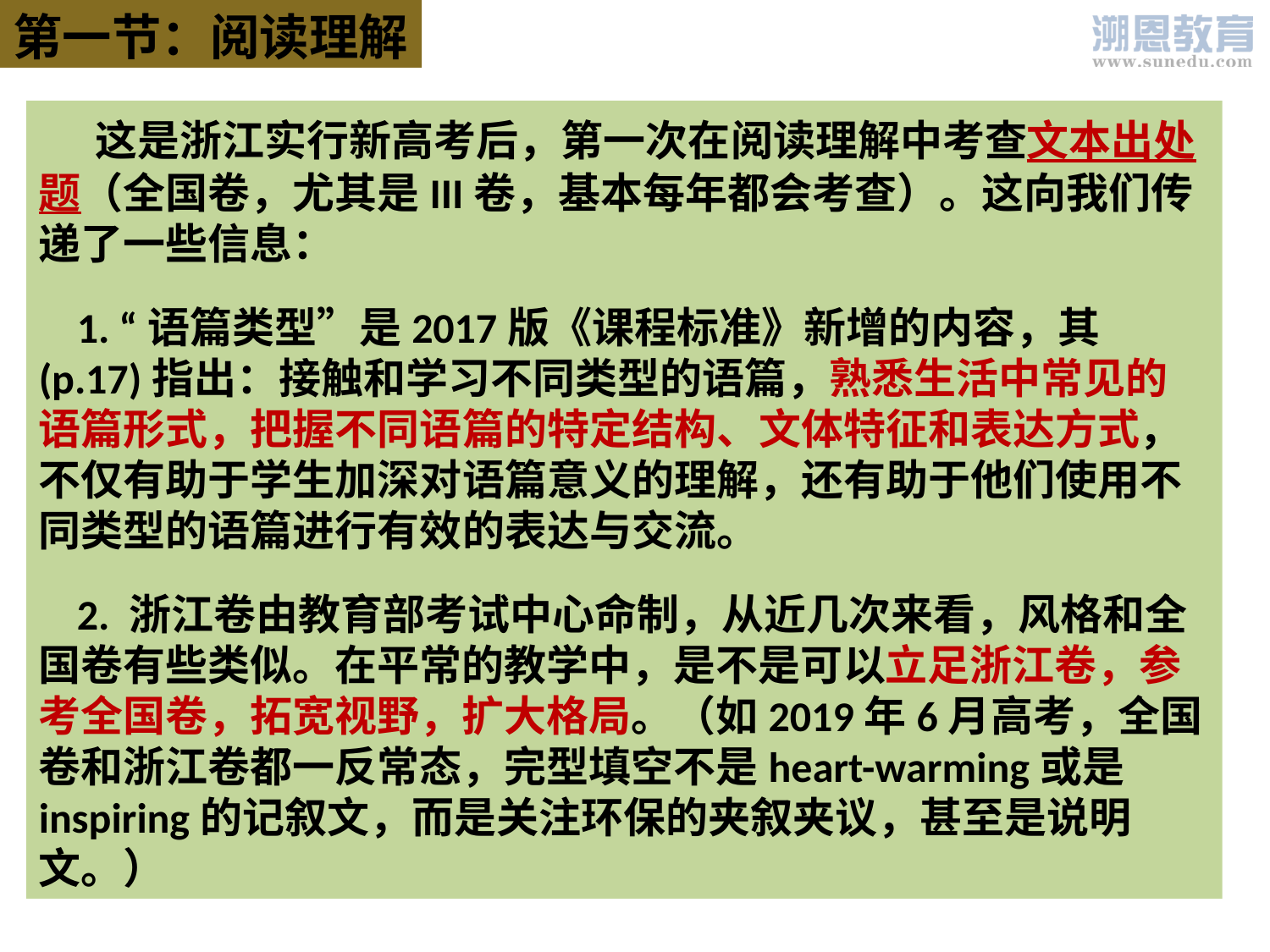

第一节：阅读理解
    这是浙江实行新高考后，第一次在阅读理解中考查文本出处题（全国卷，尤其是III卷，基本每年都会考查）。这向我们传递了一些信息：

    1. “语篇类型”是2017版《课程标准》新增的内容，其(p.17)指出：接触和学习不同类型的语篇，熟悉生活中常见的语篇形式，把握不同语篇的特定结构、文体特征和表达方式，不仅有助于学生加深对语篇意义的理解，还有助于他们使用不同类型的语篇进行有效的表达与交流。

    2. 浙江卷由教育部考试中心命制，从近几次来看，风格和全国卷有些类似。在平常的教学中，是不是可以立足浙江卷，参考全国卷，拓宽视野，扩大格局。（如2019年6月高考，全国卷和浙江卷都一反常态，完型填空不是heart-warming或是inspiring的记叙文，而是关注环保的夹叙夹议，甚至是说明文。）